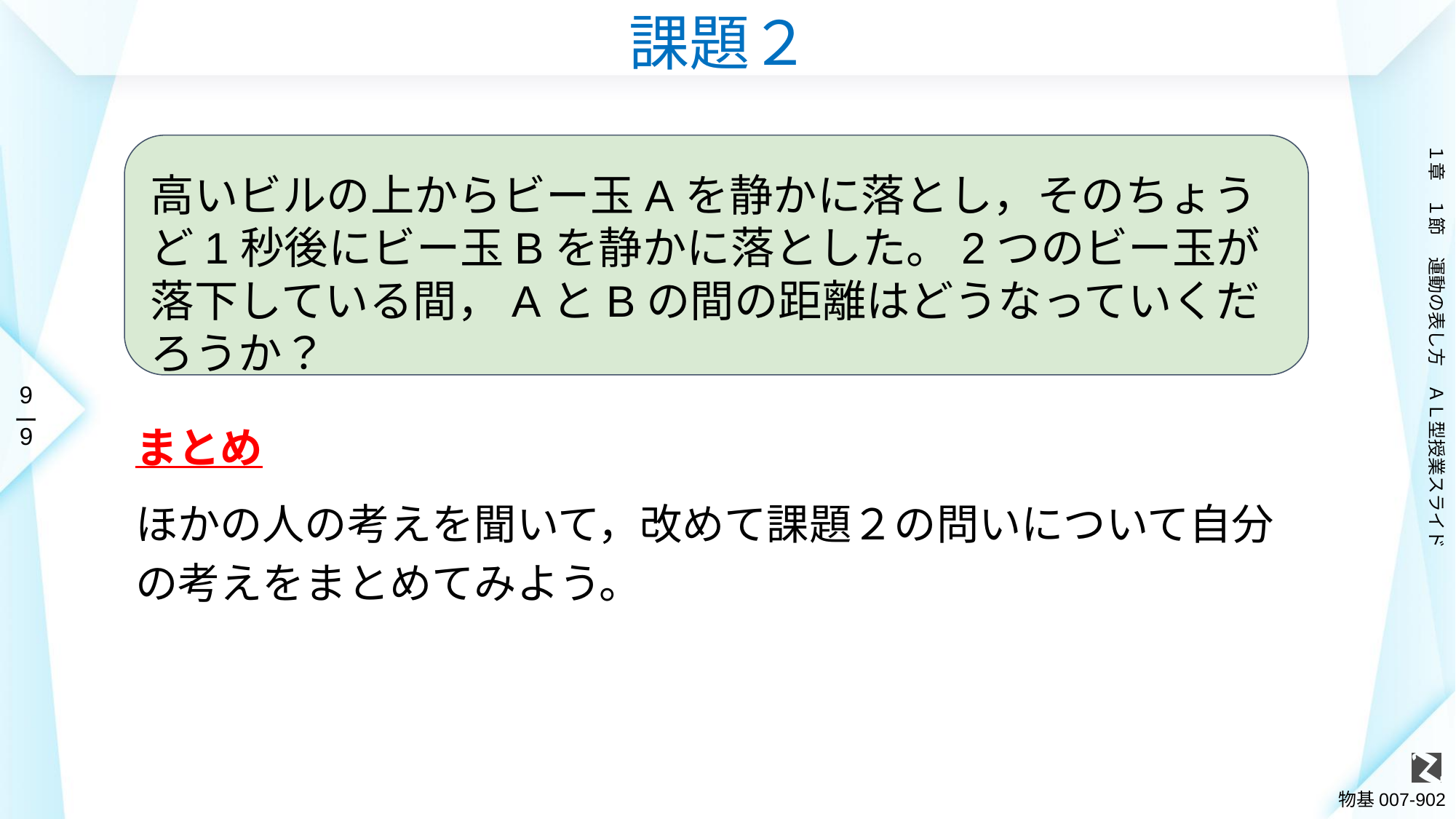

# 課題２

高いビルの上からビー玉Aを静かに落とし，そのちょうど1秒後にビー玉Bを静かに落とした。2つのビー玉が落下している間，AとBの間の距離はどうなっていくだろうか？

まとめ
ほかの人の考えを聞いて，改めて課題２の問いについて自分の考えをまとめてみよう。